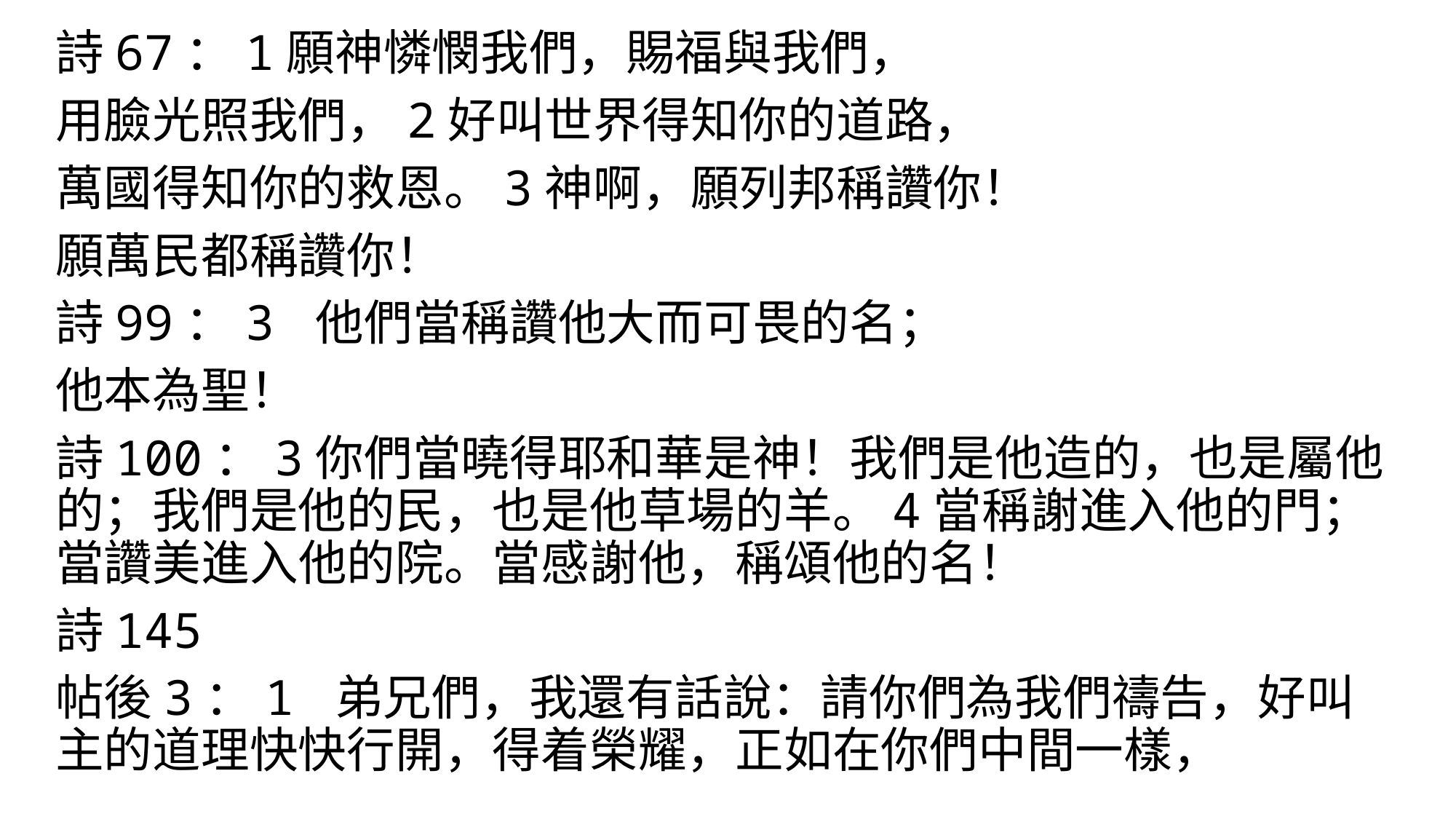

詩67：1願神憐憫我們，賜福與我們，
用臉光照我們，2好叫世界得知你的道路，
萬國得知你的救恩。3神啊，願列邦稱讚你！
願萬民都稱讚你！
詩99：3 他們當稱讚他大而可畏的名；
他本為聖！
詩100：3你們當曉得耶和華是神！我們是他造的，也是屬他的；我們是他的民，也是他草場的羊。4當稱謝進入他的門；當讚美進入他的院。當感謝他，稱頌他的名！
詩145
帖後3：1 弟兄們，我還有話說：請你們為我們禱告，好叫主的道理快快行開，得着榮耀，正如在你們中間一樣，

#